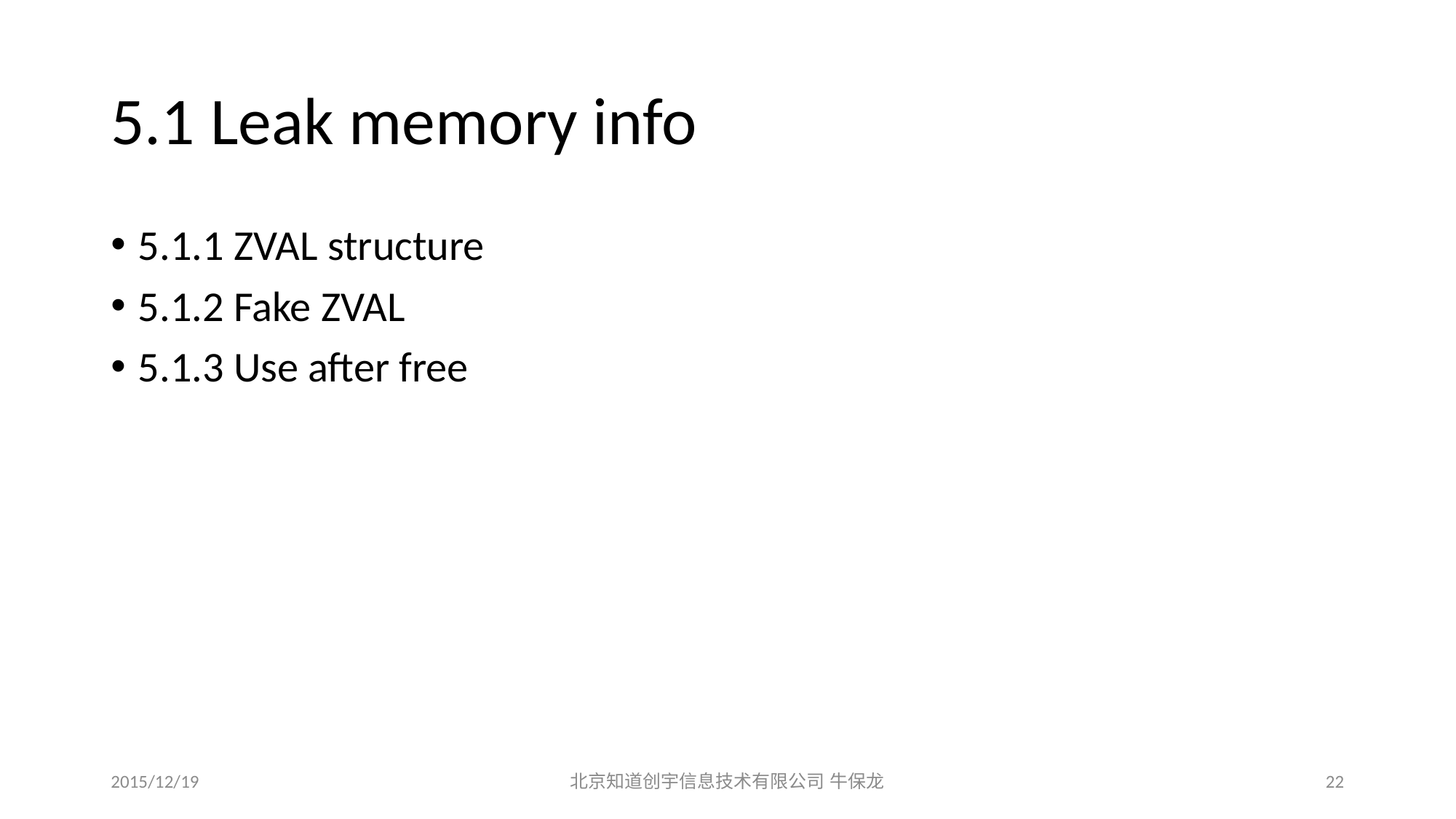

# 5.1 Leak memory info
5.1.1 ZVAL structure
5.1.2 Fake ZVAL
5.1.3 Use after free
2015/12/19
北京知道创宇信息技术有限公司 牛保龙
22